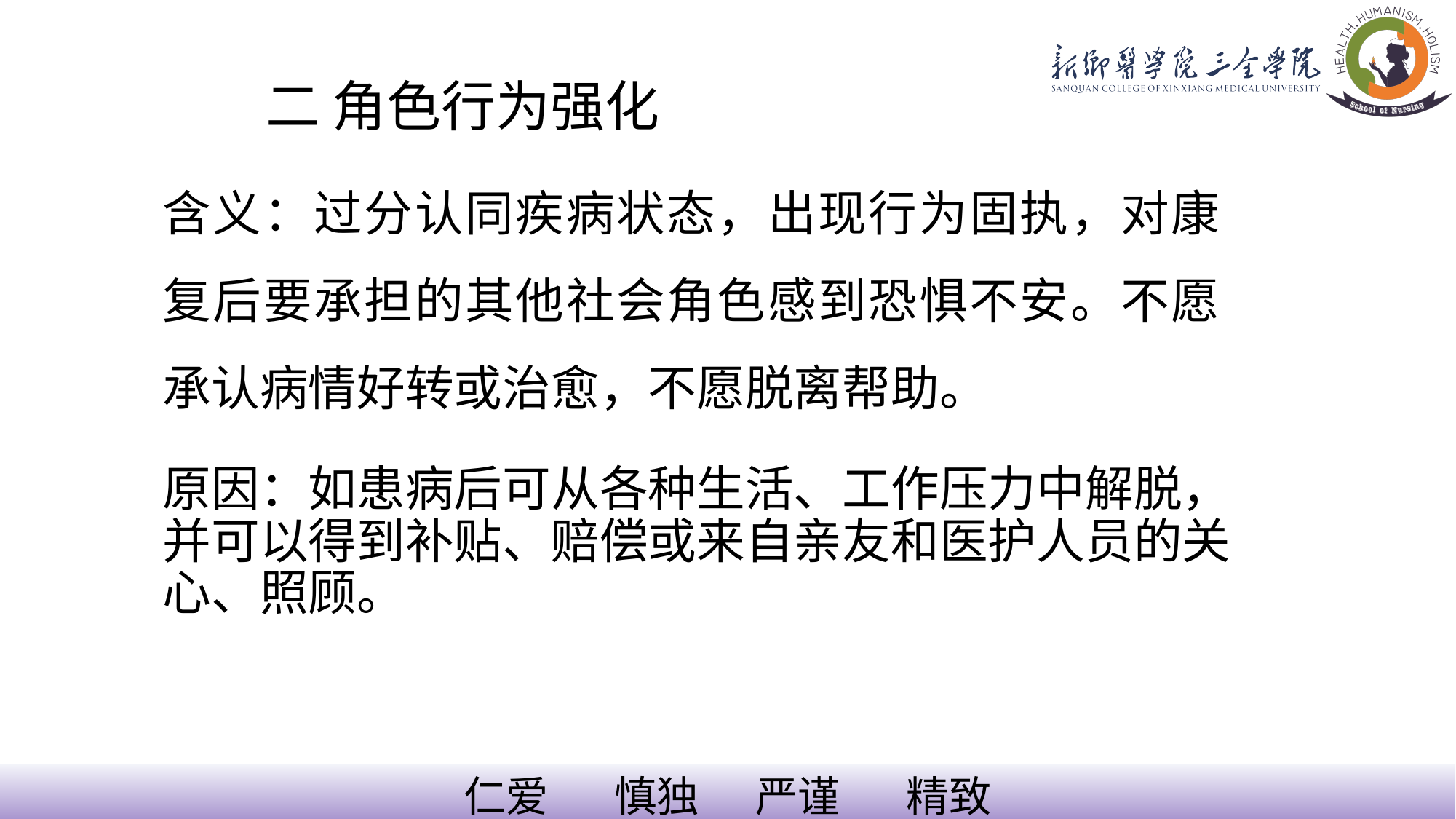

二 角色行为强化
含义：过分认同疾病状态，出现行为固执，对康复后要承担的其他社会角色感到恐惧不安。不愿承认病情好转或治愈，不愿脱离帮助。

原因：如患病后可从各种生活、工作压力中解脱，并可以得到补贴、赔偿或来自亲友和医护人员的关心、照顾。